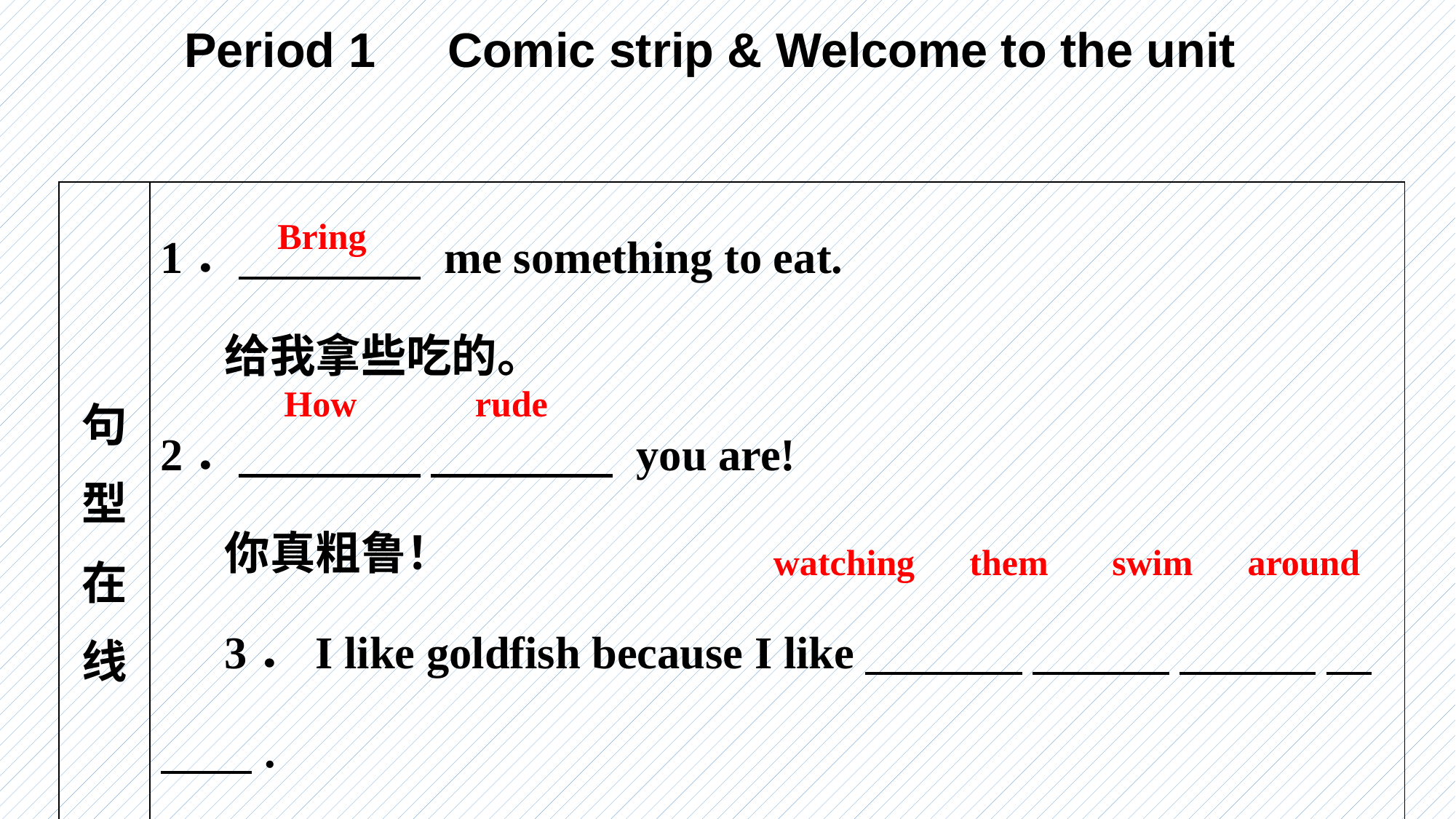

Period 1　Comic strip & Welcome to the unit
| 句 型 在 线 | 1．　　　　 me something to eat. 给我拿些吃的。 2．　　　　 　　　　 you are! 你真粗鲁！ 3．I like goldfish because I like　　 　 　　　 　　　 　　　. 我喜欢金鱼，因为我喜欢看着它们游来游去。 |
| --- | --- |
Bring

How             rude
watching      them       swim      around